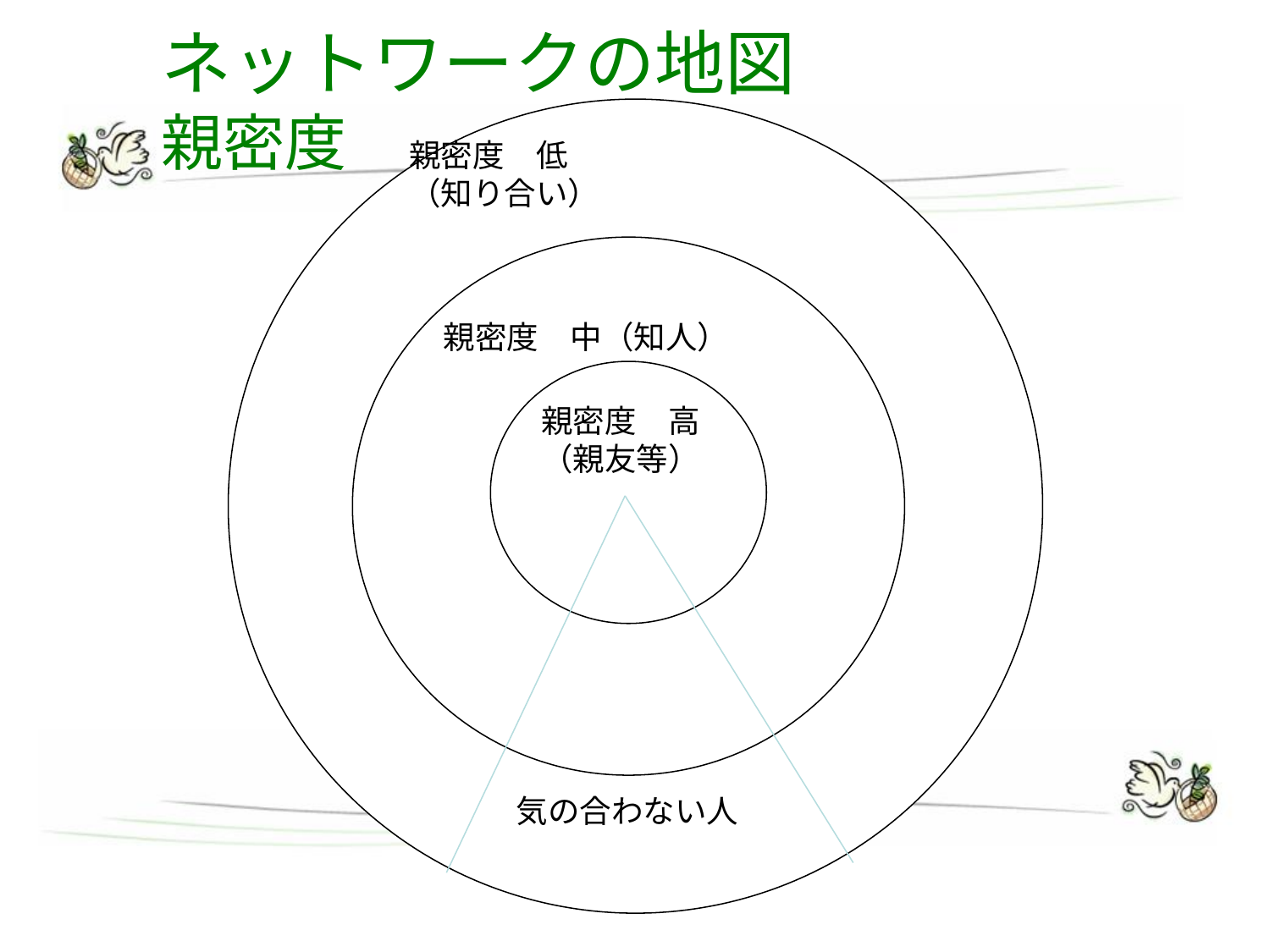

# ネットワークの地図 親密度

	　気の合わない人

親密度　中（知人）
親密度　高
（親友等）
親密度　低（知り合い）